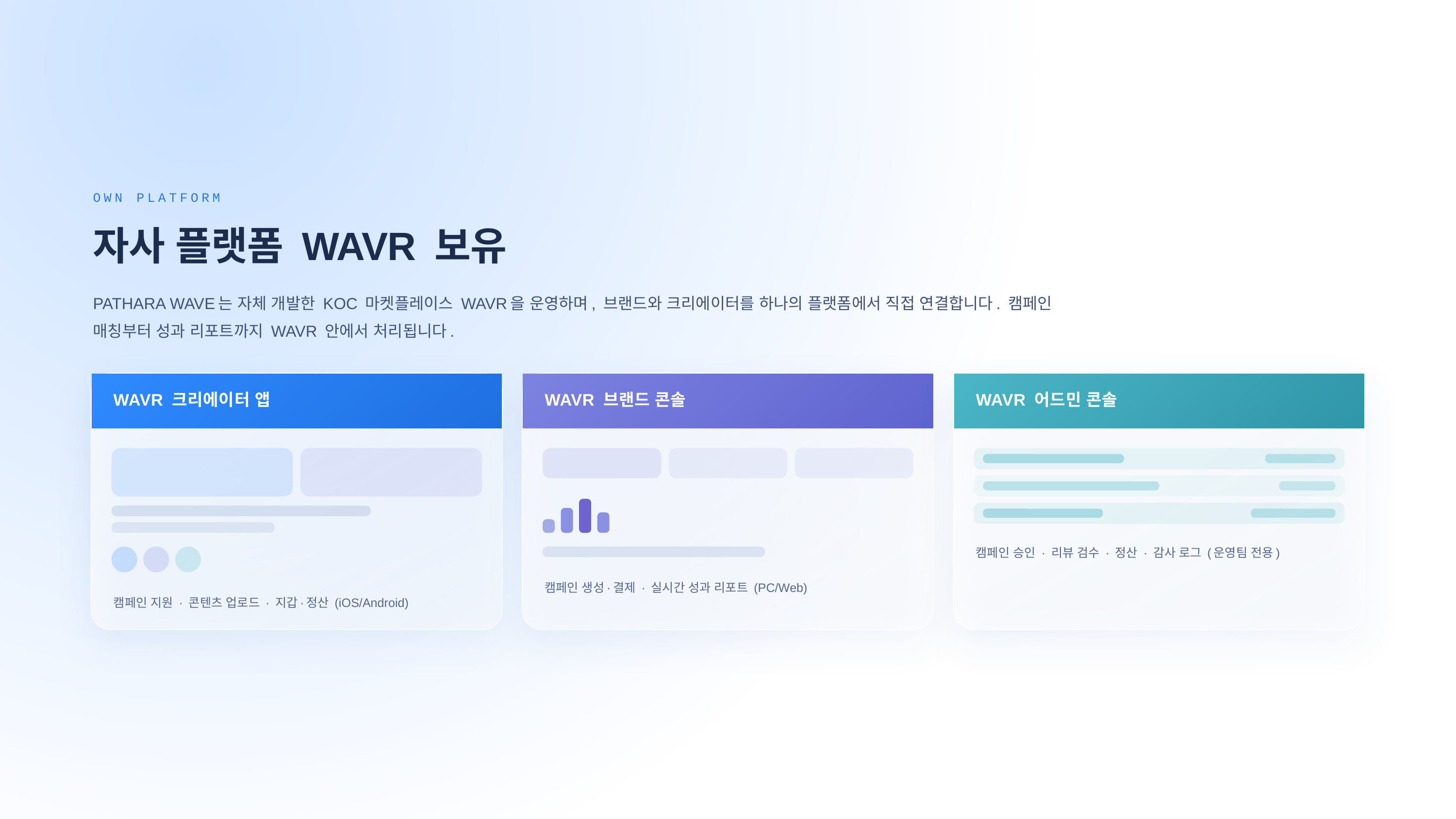

OWN PLATFORM
자사 플랫폼 WAVR 보유
PATHARA WAVE는 자체 개발한 KOC 마켓플레이스 WAVR을 운영하며, 브랜드와 크리에이터를 하나의 플랫폼에서 직접 연결합니다. 캠페인 매칭부터 성과 리포트까지 WAVR 안에서 처리됩니다.

WAVR 크리에이터 앱
WAVR 브랜드 콘솔
WAVR 어드민 콘솔

캠페인 승인 · 리뷰 검수 · 정산 · 감사 로그 (운영팀 전용)

캠페인 생성·결제 · 실시간 성과 리포트 (PC/Web)
캠페인 지원 · 콘텐츠 업로드 · 지갑·정산 (iOS/Android)